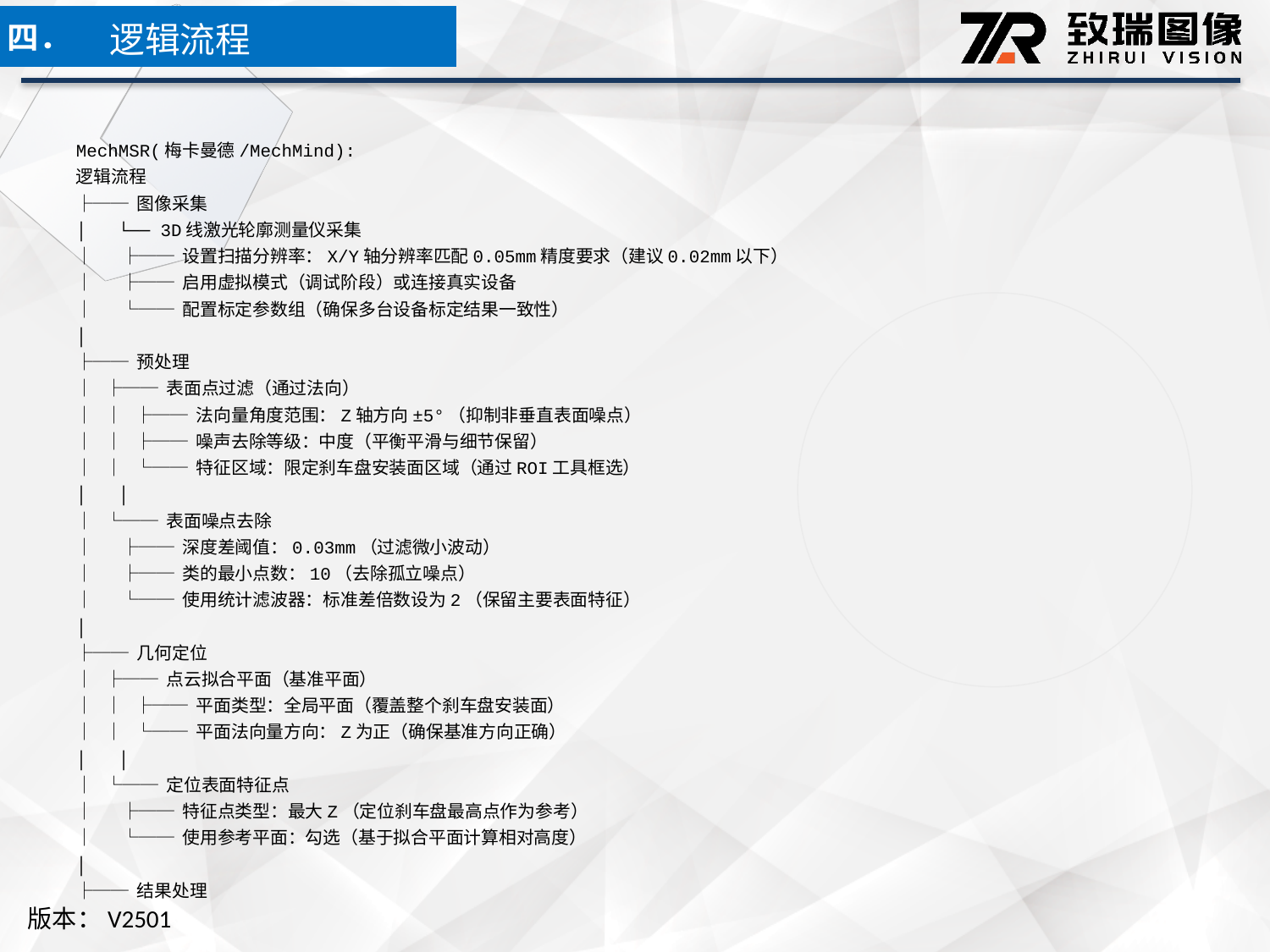

逻辑流程
四．

MechMSR(梅卡曼德/MechMind):
逻辑流程
├── 图像采集
│   └── 3D线激光轮廓测量仪采集
│       ├── 设置扫描分辨率：X/Y轴分辨率匹配0.05mm精度要求（建议0.02mm以下）
│       ├── 启用虚拟模式（调试阶段）或连接真实设备
│       └── 配置标定参数组（确保多台设备标定结果一致性）
│
├── 预处理
│   ├── 表面点过滤（通过法向）
│   │   ├── 法向量角度范围：Z轴方向±5°（抑制非垂直表面噪点）
│   │   ├── 噪声去除等级：中度（平衡平滑与细节保留）
│   │   └── 特征区域：限定刹车盘安装面区域（通过ROI工具框选）
│   │
│   └── 表面噪点去除
│       ├── 深度差阈值：0.03mm（过滤微小波动）
│       ├── 类的最小点数：10（去除孤立噪点）
│       └── 使用统计滤波器：标准差倍数设为2（保留主要表面特征）
│
├── 几何定位
│   ├── 点云拟合平面（基准平面）
│   │   ├── 平面类型：全局平面（覆盖整个刹车盘安装面）
│   │   └── 平面法向量方向：Z为正（确保基准方向正确）
│   │
│   └── 定位表面特征点
│       ├── 特征点类型：最大Z（定位刹车盘最高点作为参考）
│       └── 使用参考平面：勾选（基于拟合平面计算相对高度）
│
├── 结果处理